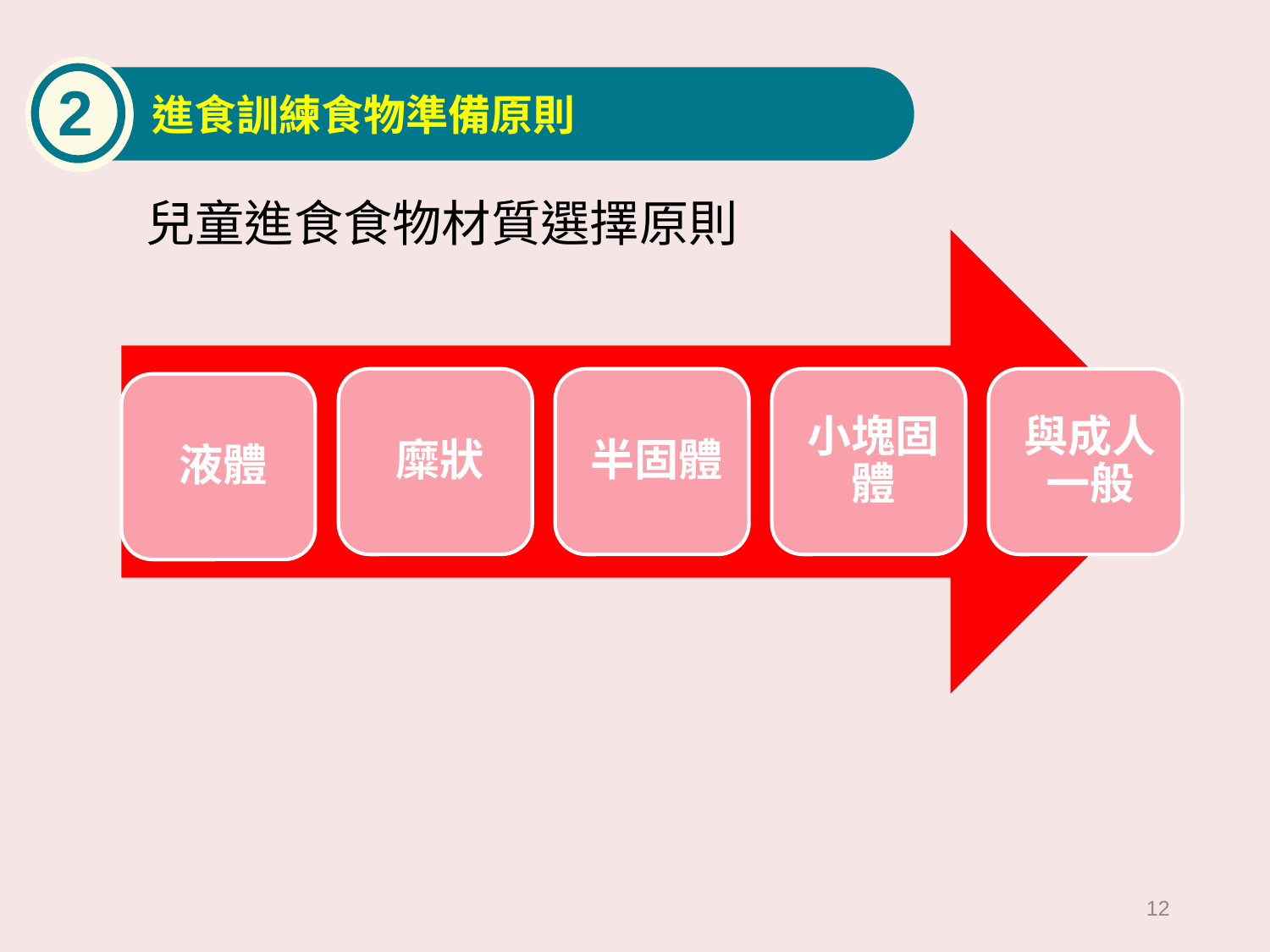

進食訓練食物準備原則
2
兒童進食食物材質選擇原則
液體
糜狀
半固體
小塊固體
與成人一般
12